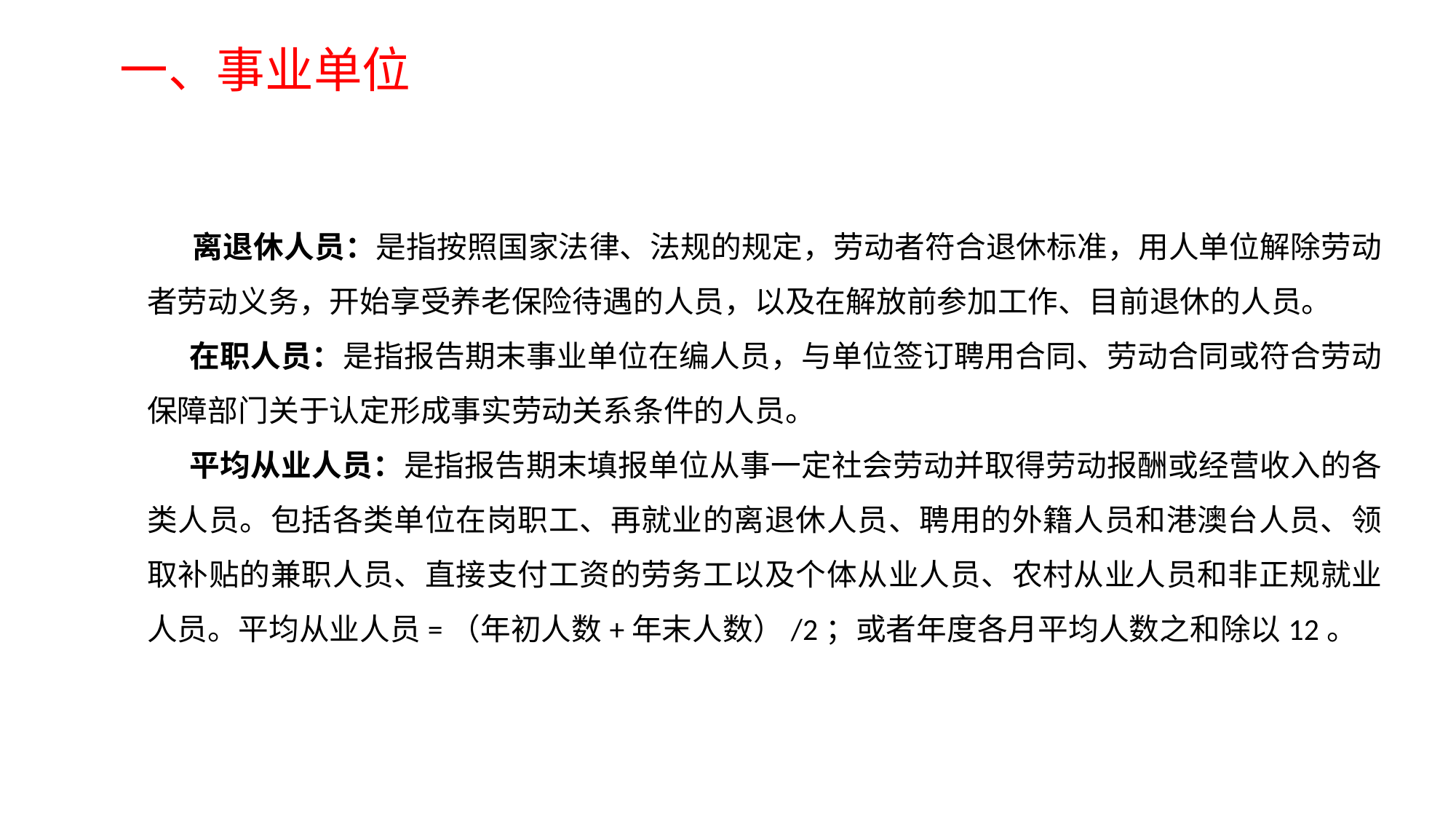

一、事业单位
离退休人员：是指按照国家法律、法规的规定，劳动者符合退休标准，用人单位解除劳动者劳动义务，开始享受养老保险待遇的人员，以及在解放前参加工作、目前退休的人员。
在职人员：是指报告期末事业单位在编人员，与单位签订聘用合同、劳动合同或符合劳动保障部门关于认定形成事实劳动关系条件的人员。
平均从业人员：是指报告期末填报单位从事一定社会劳动并取得劳动报酬或经营收入的各类人员。包括各类单位在岗职工、再就业的离退休人员、聘用的外籍人员和港澳台人员、领取补贴的兼职人员、直接支付工资的劳务工以及个体从业人员、农村从业人员和非正规就业人员。平均从业人员=（年初人数+年末人数）/2；或者年度各月平均人数之和除以12。